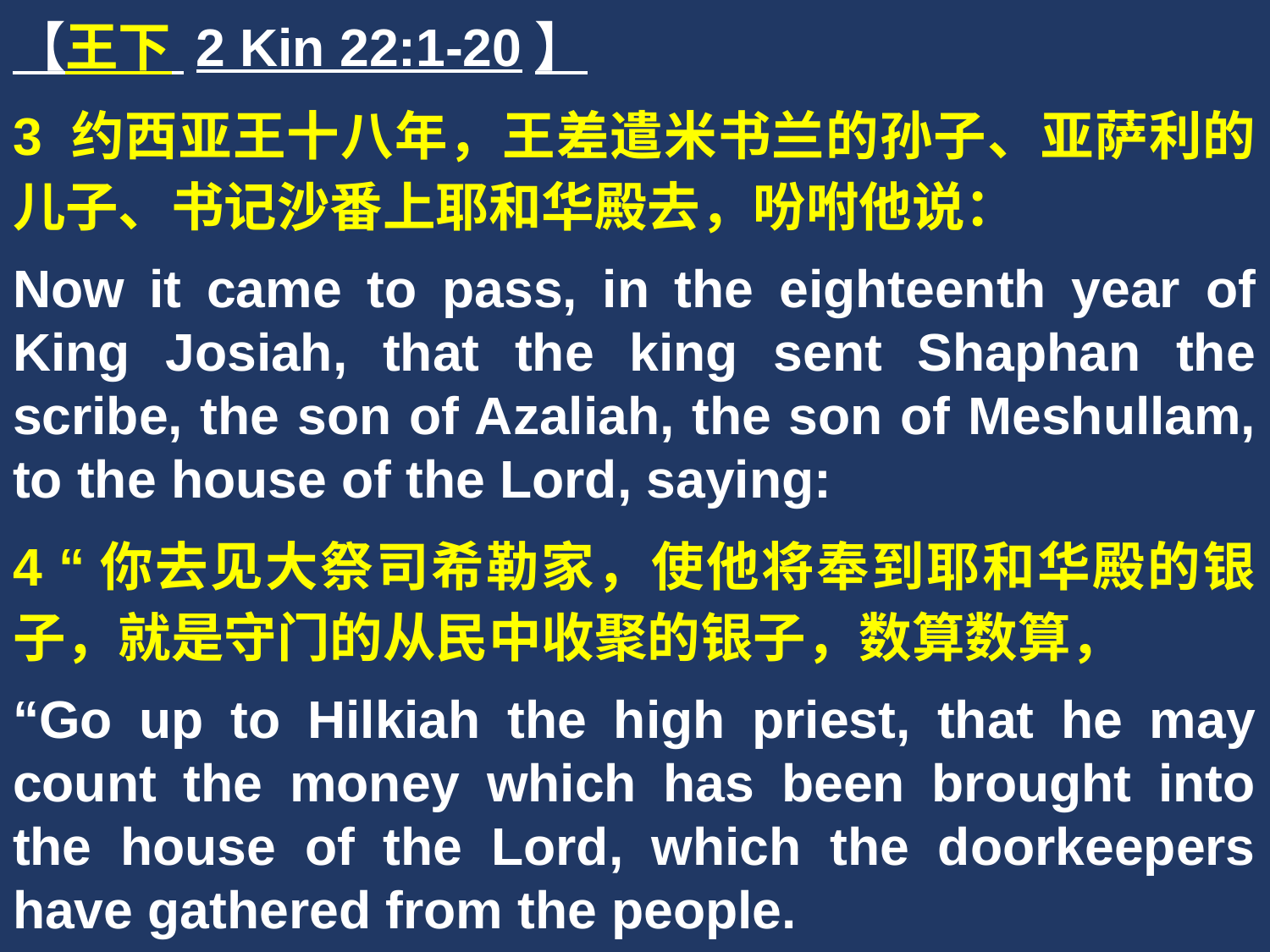

【王下 2 Kin 22:1-20】
3 约西亚王十八年，王差遣米书兰的孙子、亚萨利的儿子、书记沙番上耶和华殿去，吩咐他说：
Now it came to pass, in the eighteenth year of King Josiah, that the king sent Shaphan the scribe, the son of Azaliah, the son of Meshullam, to the house of the Lord, saying:
4 “你去见大祭司希勒家，使他将奉到耶和华殿的银子，就是守门的从民中收聚的银子，数算数算，
“Go up to Hilkiah the high priest, that he may count the money which has been brought into the house of the Lord, which the doorkeepers have gathered from the people.